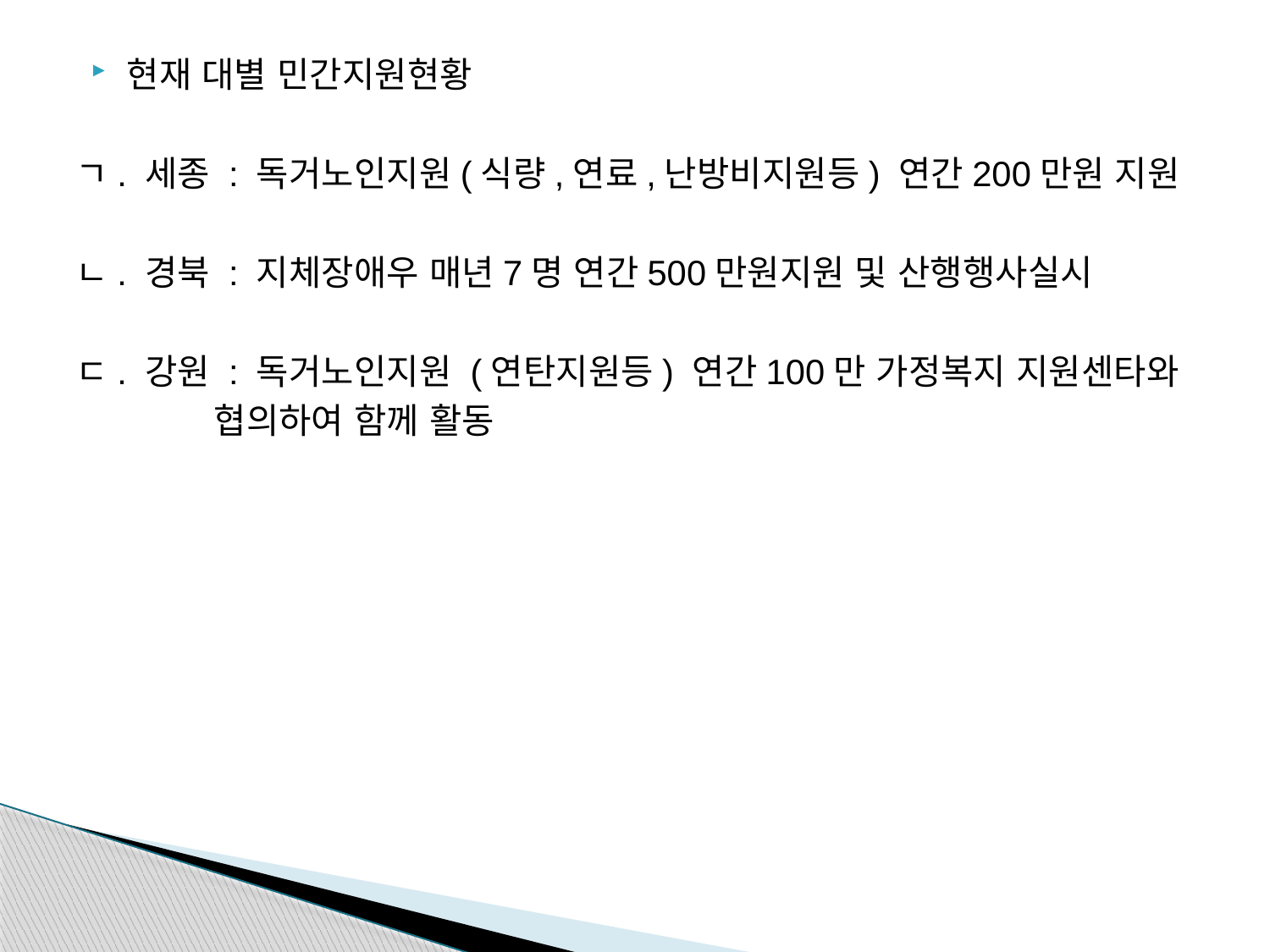

현재 대별 민간지원현황

ㄱ. 세종 : 독거노인지원(식량,연료,난방비지원등) 연간200만원 지원

ㄴ. 경북 : 지체장애우 매년7명 연간500만원지원 및 산행행사실시

ㄷ. 강원 : 독거노인지원 (연탄지원등) 연간100만 가정복지 지원센타와
             협의하여 함께 활동